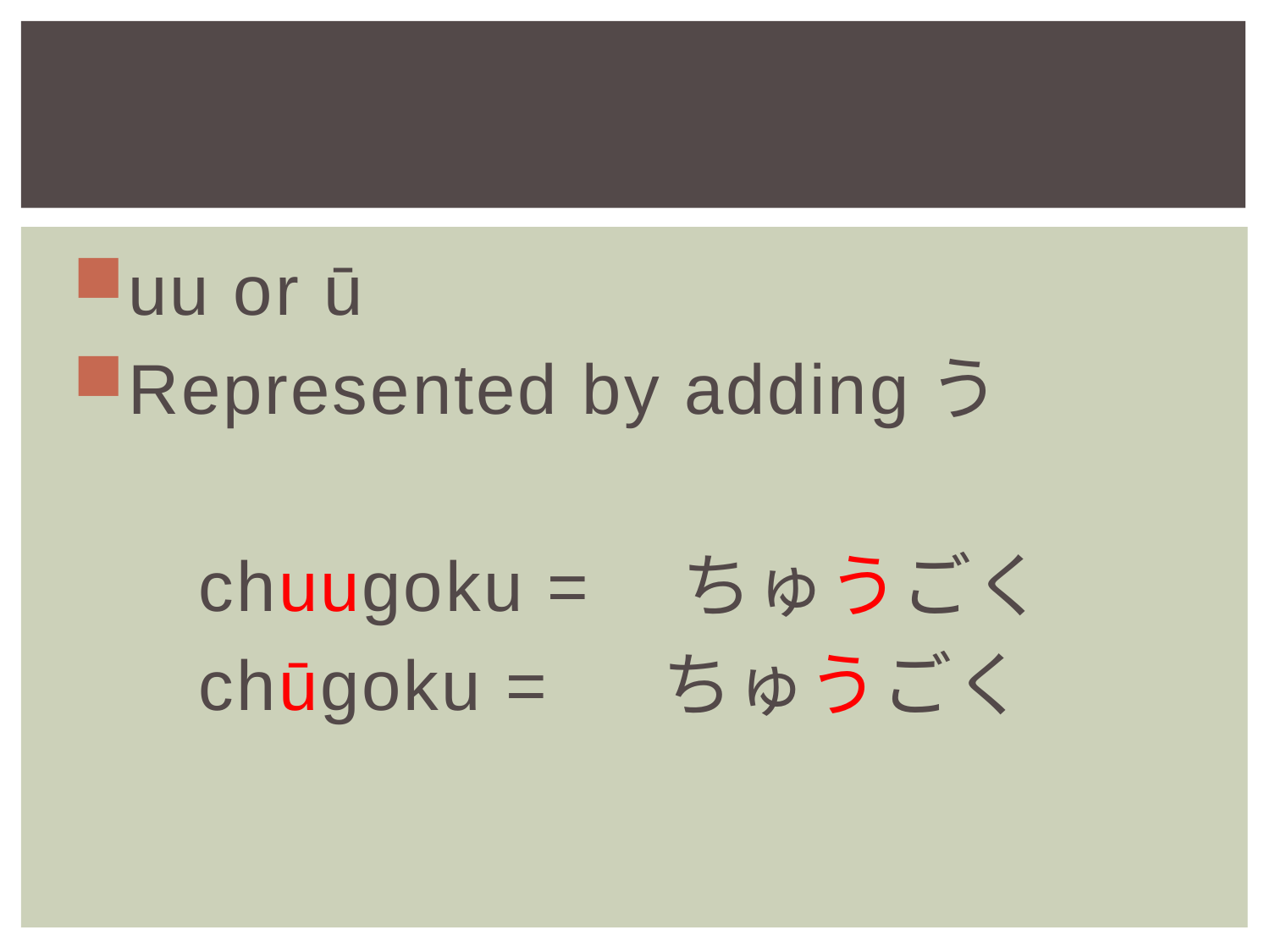

uu or ū
Represented by addingう

	chuugoku =　ちゅうごく
	chūgoku = 　ちゅうごく